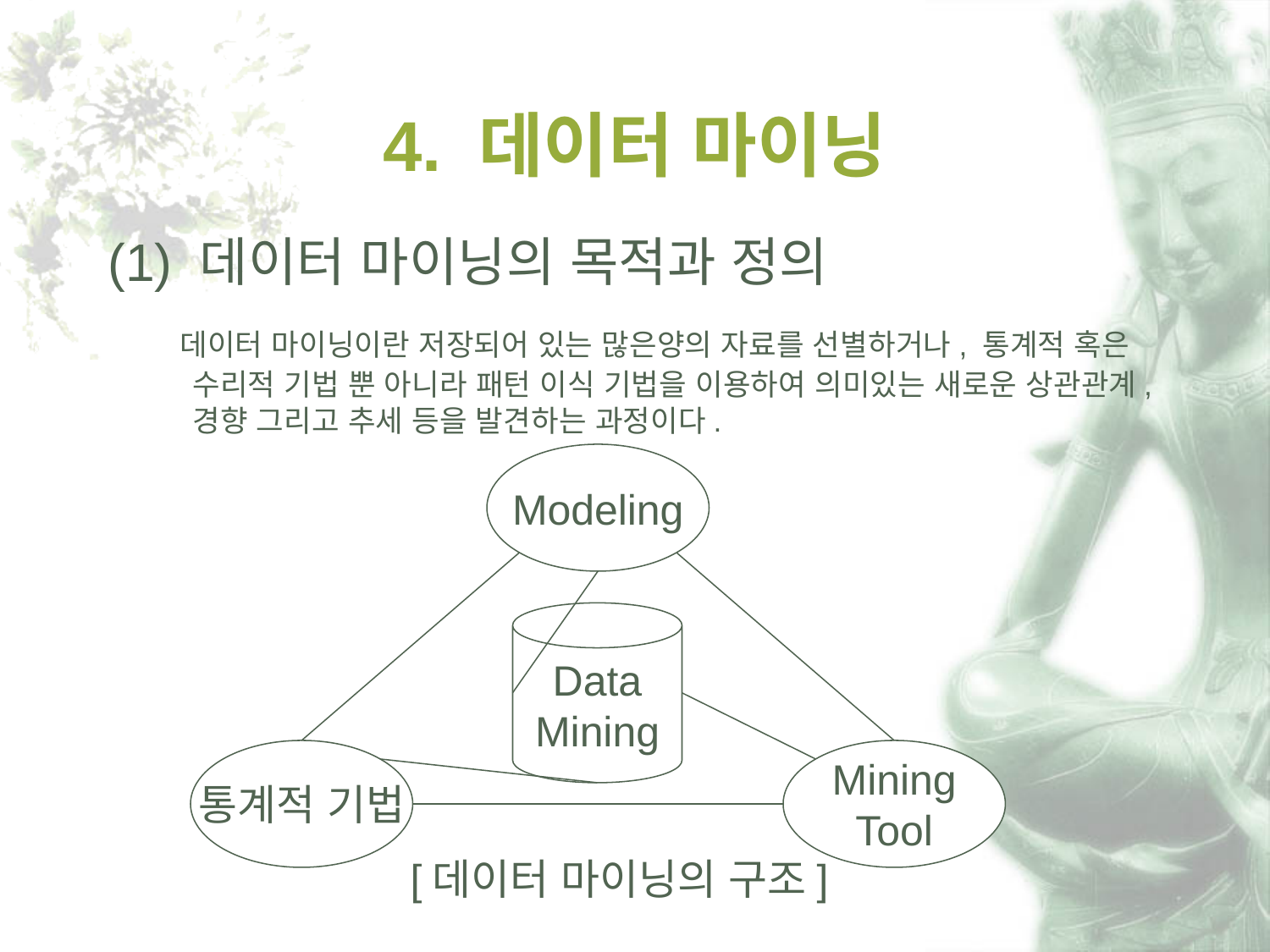

# 4. 데이터 마이닝
(1) 데이터 마이닝의 목적과 정의
    데이터 마이닝이란 저장되어 있는 많은양의 자료를 선별하거나, 통계적 혹은 수리적 기법 뿐 아니라 패턴 이식 기법을 이용하여 의미있는 새로운 상관관계, 경향 그리고 추세 등을 발견하는 과정이다.
Modeling
Data
Mining
통계적 기법
Mining
Tool
[데이터 마이닝의 구조]